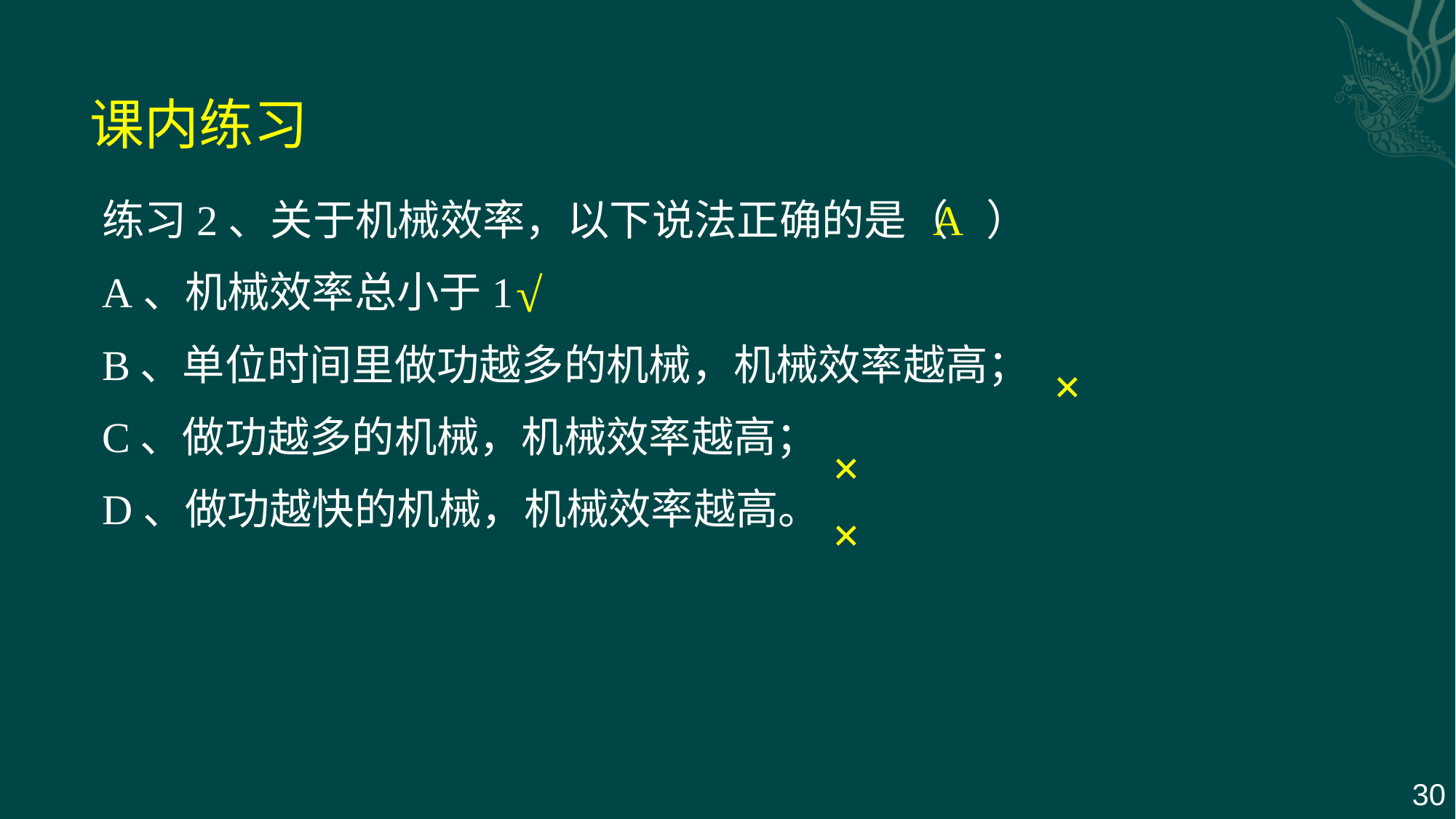

课内练习
练习2、关于机械效率，以下说法正确的是（    ）
A、机械效率总小于1
B、单位时间里做功越多的机械，机械效率越高；
C、做功越多的机械，机械效率越高；
D、做功越快的机械，机械效率越高。
A
√
×
×
×
30